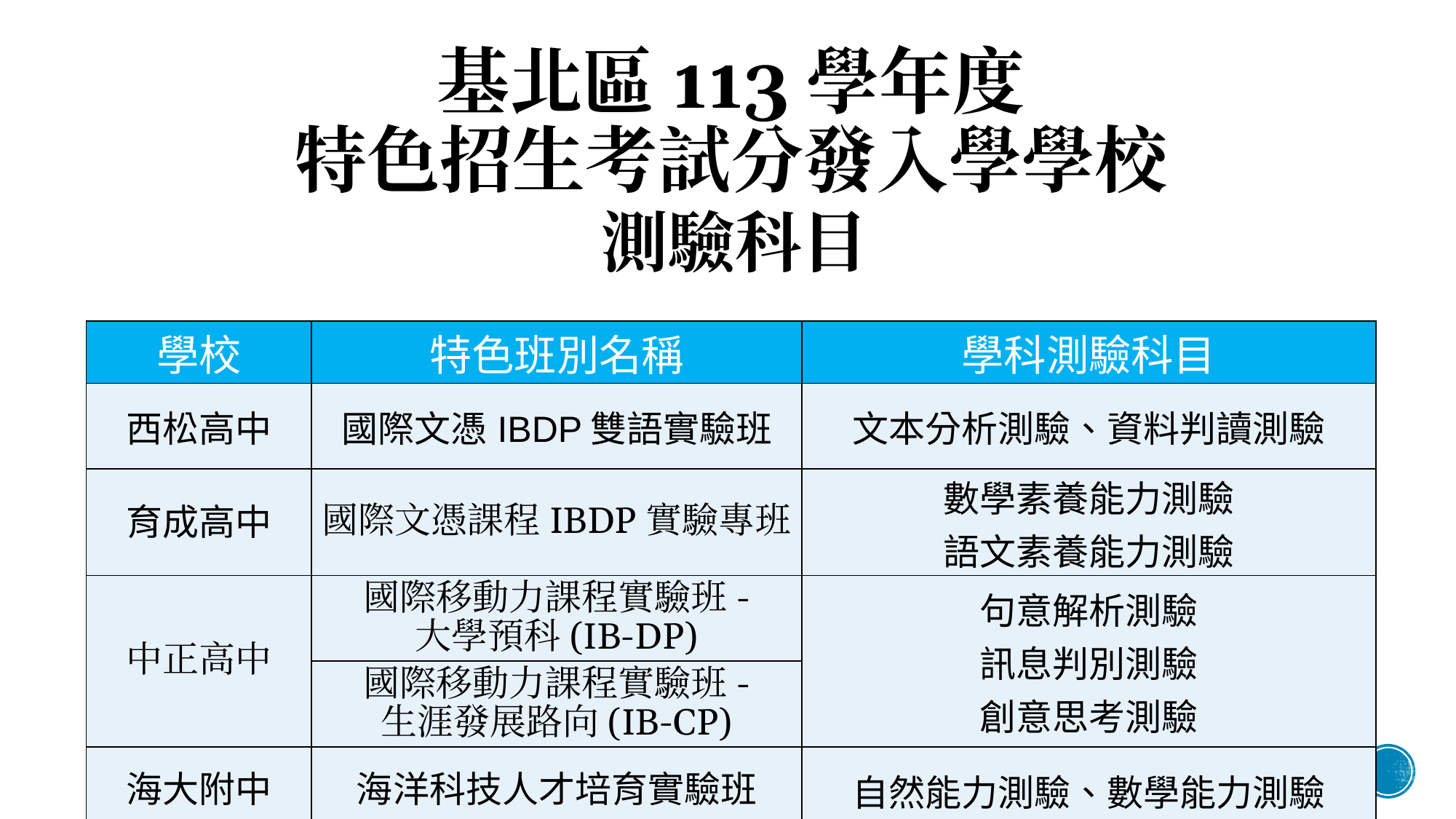

# 基北區113學年度 特色招生考試分發入學學校
測驗科目
| 學校 | 特色班別名稱 | 學科測驗科目 |
| --- | --- | --- |
| 西松高中 | 國際文憑IBDP雙語實驗班 | 文本分析測驗、資料判讀測驗 |
| 育成高中 | 國際文憑課程IBDP實驗專班 | 數學素養能力測驗 語文素養能力測驗 |
| 中正高中 | 國際移動力課程實驗班- 大學預科(IB-DP) | 句意解析測驗 訊息判別測驗 創意思考測驗 |
|  | 國際移動力課程實驗班- 生涯發展路向(IB-CP) |  |
| 海大附中 | 海洋科技人才培育實驗班 | 自然能力測驗、數學能力測驗 |